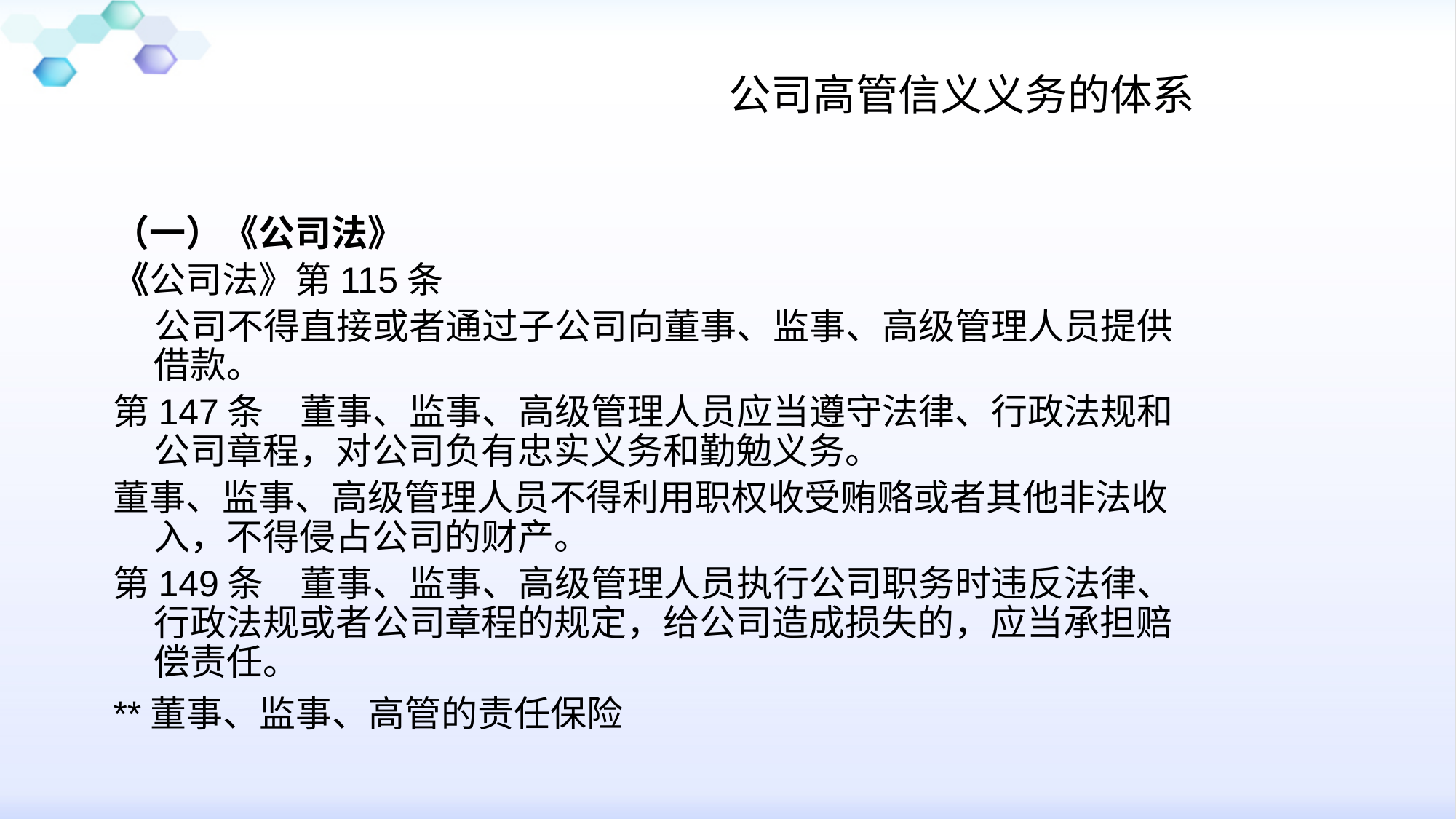

# 公司高管信义义务的体系
（一）《公司法》
《公司法》第115条
    公司不得直接或者通过子公司向董事、监事、高级管理人员提供借款。
第147条　董事、监事、高级管理人员应当遵守法律、行政法规和公司章程，对公司负有忠实义务和勤勉义务。
董事、监事、高级管理人员不得利用职权收受贿赂或者其他非法收入，不得侵占公司的财产。
第149条　董事、监事、高级管理人员执行公司职务时违反法律、行政法规或者公司章程的规定，给公司造成损失的，应当承担赔偿责任。
**董事、监事、高管的责任保险